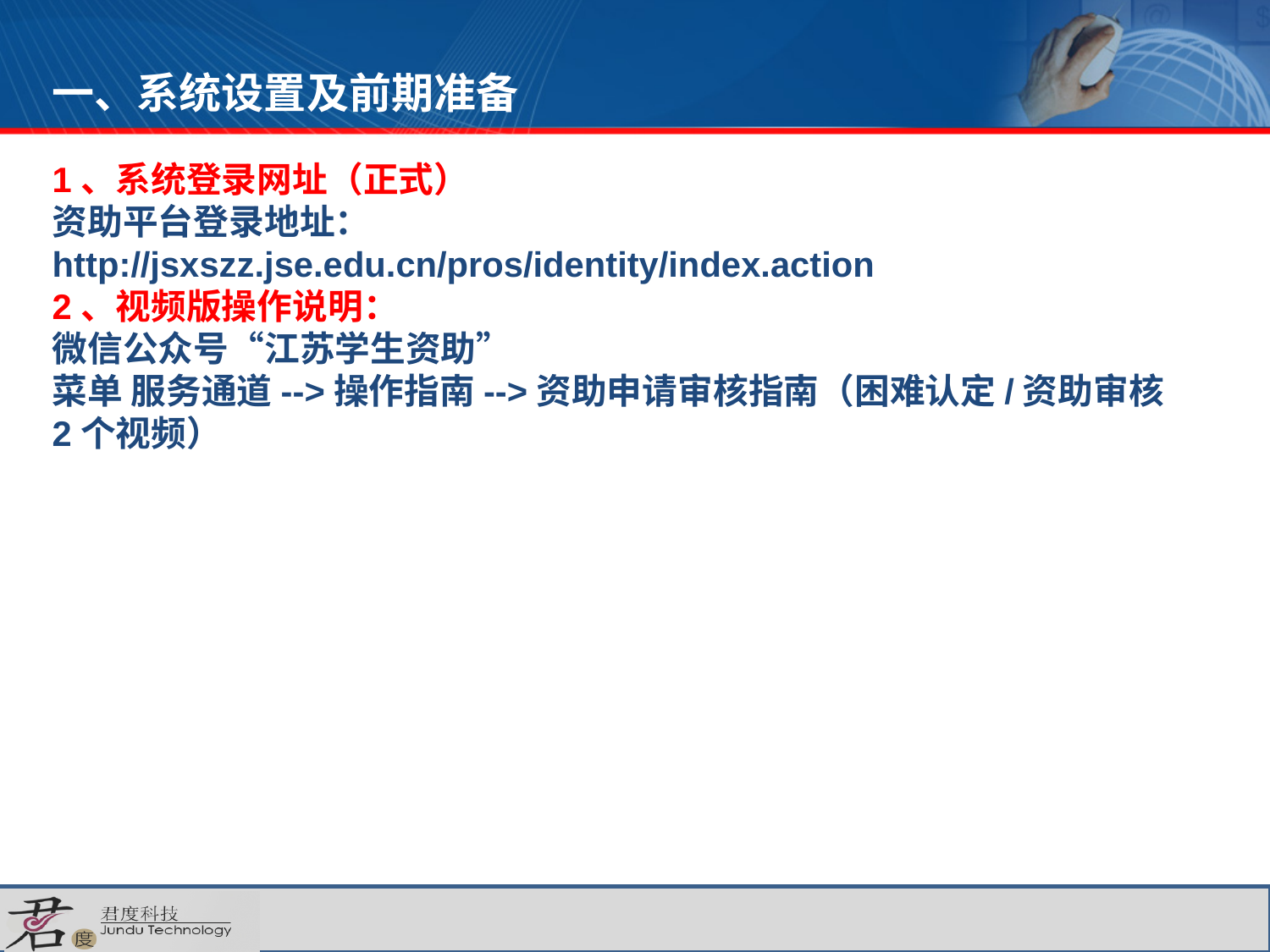

# 一、系统设置及前期准备
1、系统登录网址（正式）
资助平台登录地址：
http://jsxszz.jse.edu.cn/pros/identity/index.action
2、视频版操作说明：
微信公众号“江苏学生资助”
菜单 服务通道-->操作指南-->资助申请审核指南（困难认定/资助审核
2个视频）